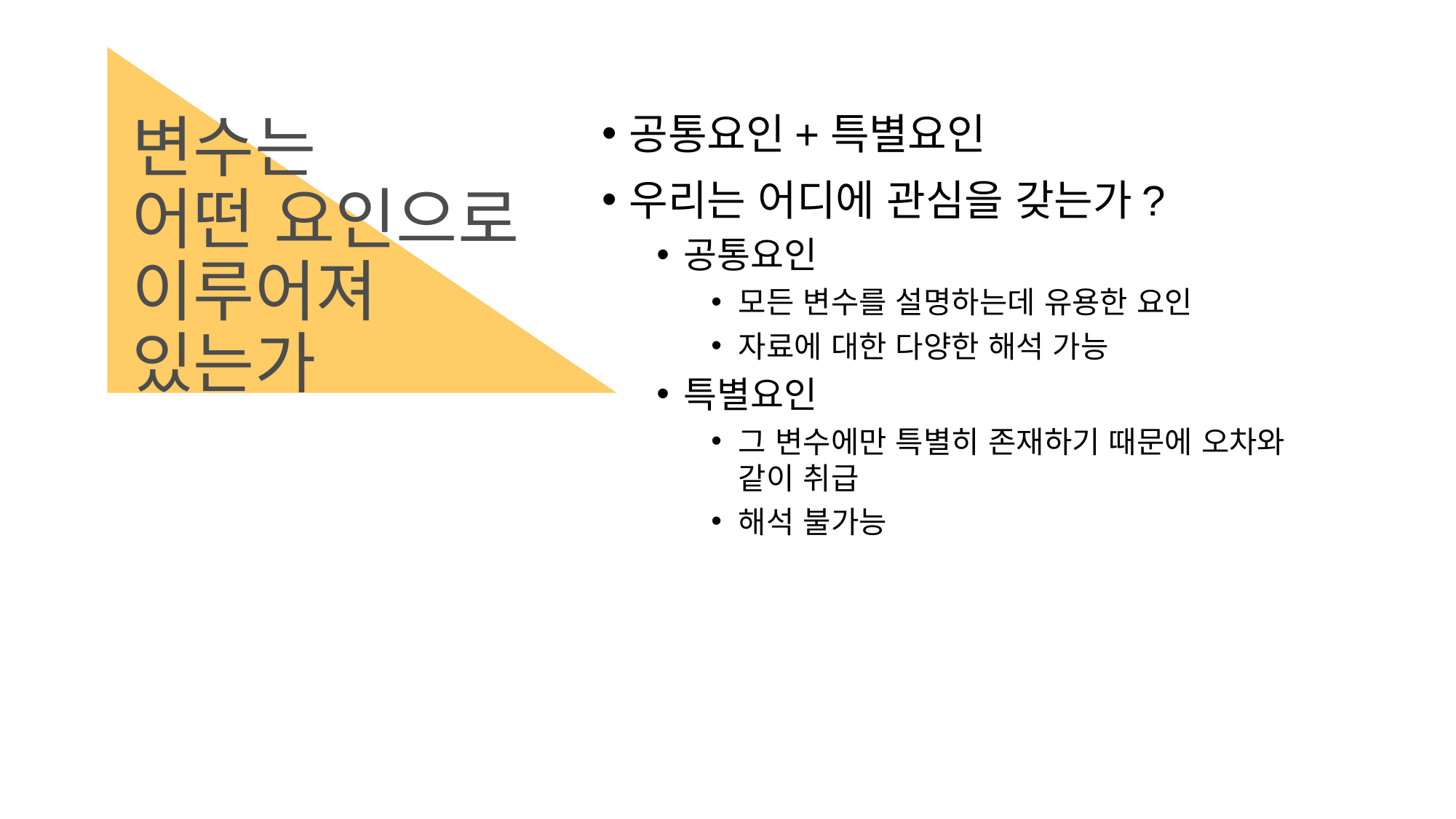

# 변수는 어떤 요인으로 이루어져 있는가
공통요인+특별요인
우리는 어디에 관심을 갖는가?
공통요인
모든 변수를 설명하는데 유용한 요인
자료에 대한 다양한 해석 가능
특별요인
그 변수에만 특별히 존재하기 때문에 오차와 같이 취급
해석 불가능